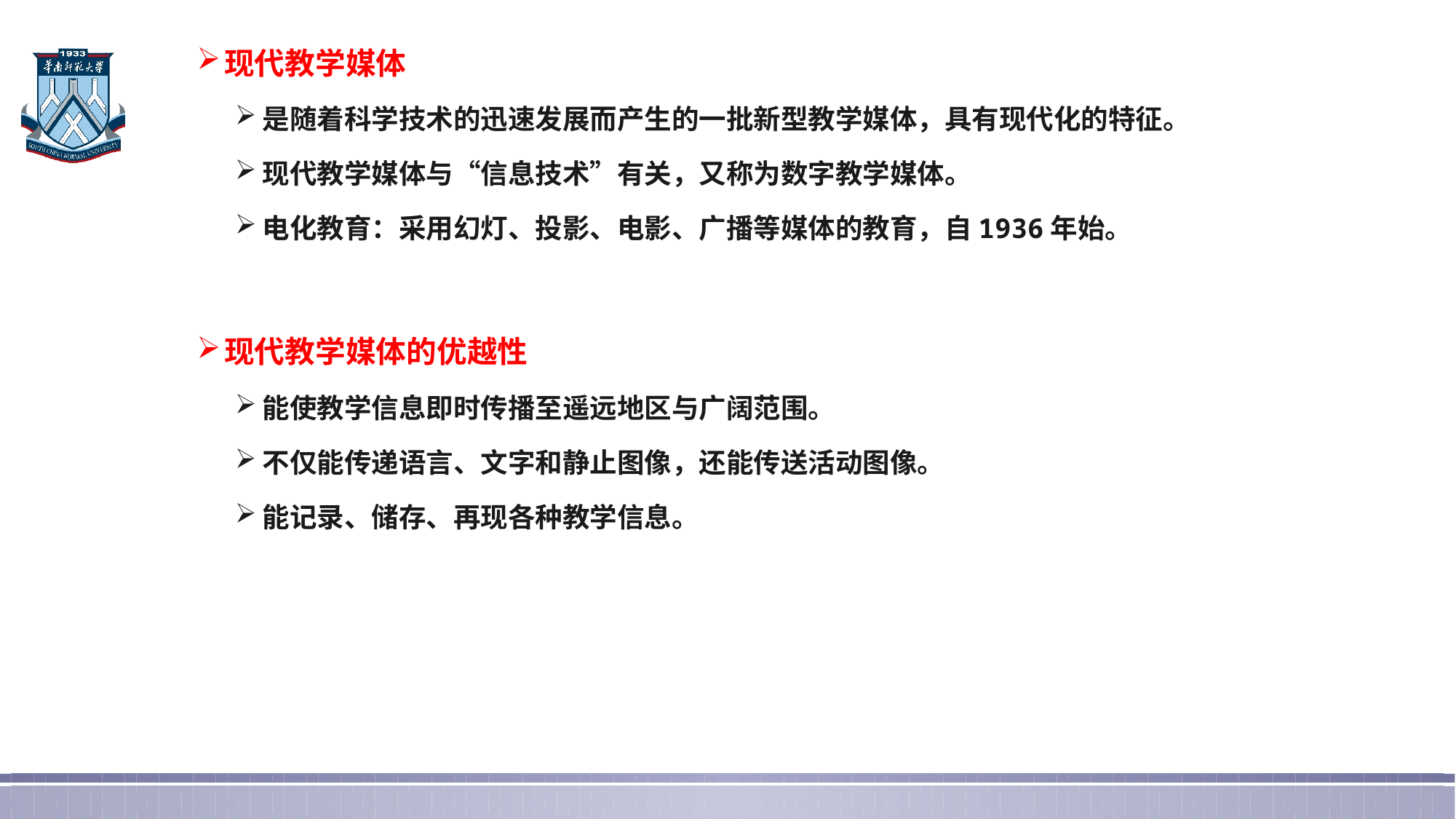

现代教学媒体
是随着科学技术的迅速发展而产生的一批新型教学媒体，具有现代化的特征。
现代教学媒体与“信息技术”有关，又称为数字教学媒体。
电化教育：采用幻灯、投影、电影、广播等媒体的教育，自1936年始。

现代教学媒体的优越性
能使教学信息即时传播至遥远地区与广阔范围。
不仅能传递语言、文字和静止图像，还能传送活动图像。
能记录、储存、再现各种教学信息。